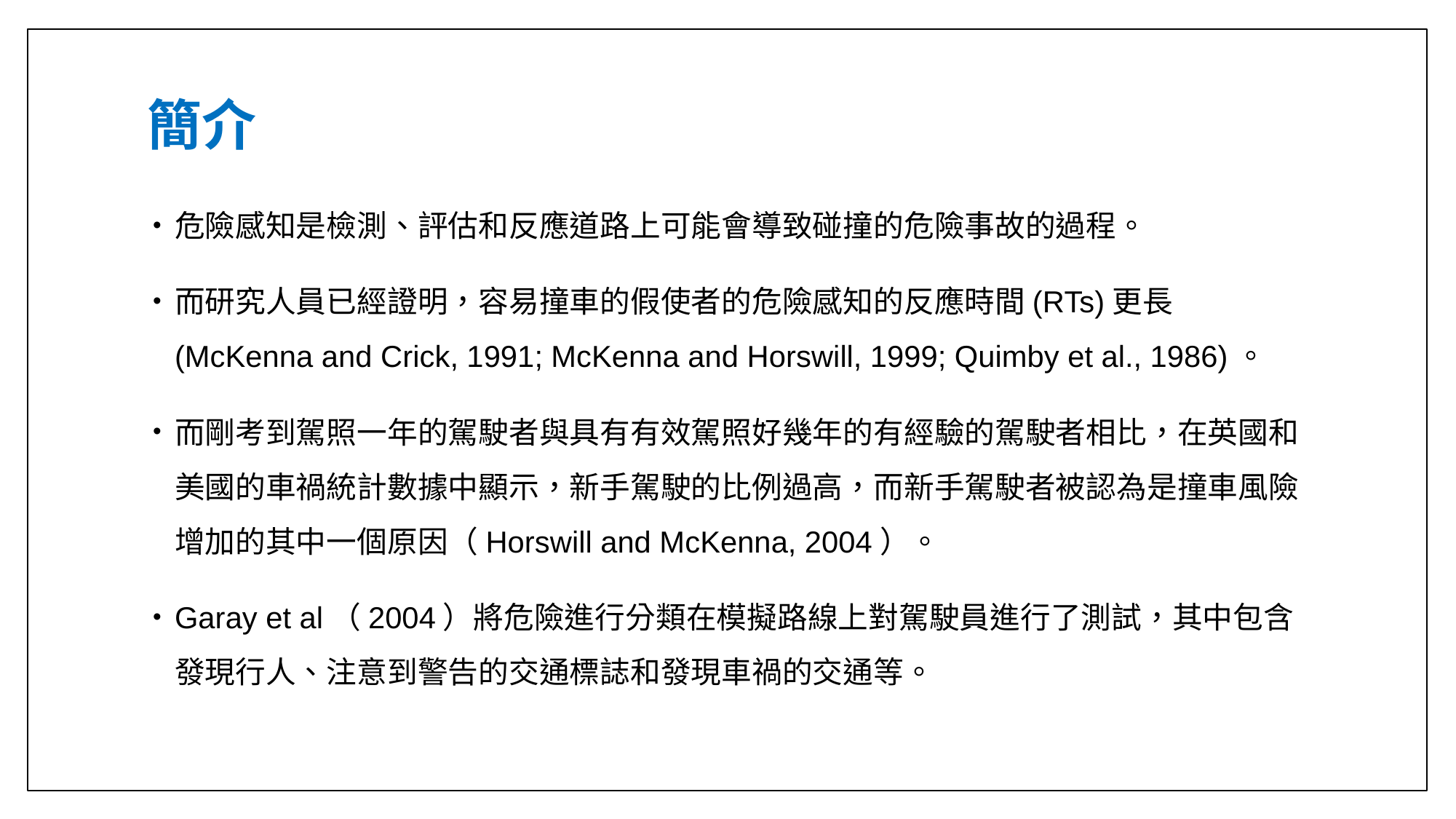

# 簡介
危險感知是檢測、評估和反應道路上可能會導致碰撞的危險事故的過程。
而研究人員已經證明，容易撞車的假使者的危險感知的反應時間(RTs)更長(McKenna and Crick, 1991; McKenna and Horswill, 1999; Quimby et al., 1986)。
而剛考到駕照一年的駕駛者與具有有效駕照好幾年的有經驗的駕駛者相比，在英國和美國的車禍統計數據中顯示，新手駕駛的比例過高，而新手駕駛者被認為是撞車風險增加的其中一個原因（Horswill and McKenna, 2004）。
Garay et al（2004）將危險進行分類在模擬路線上對駕駛員進行了測試，其中包含發現行人、注意到警告的交通標誌和發現車禍的交通等。